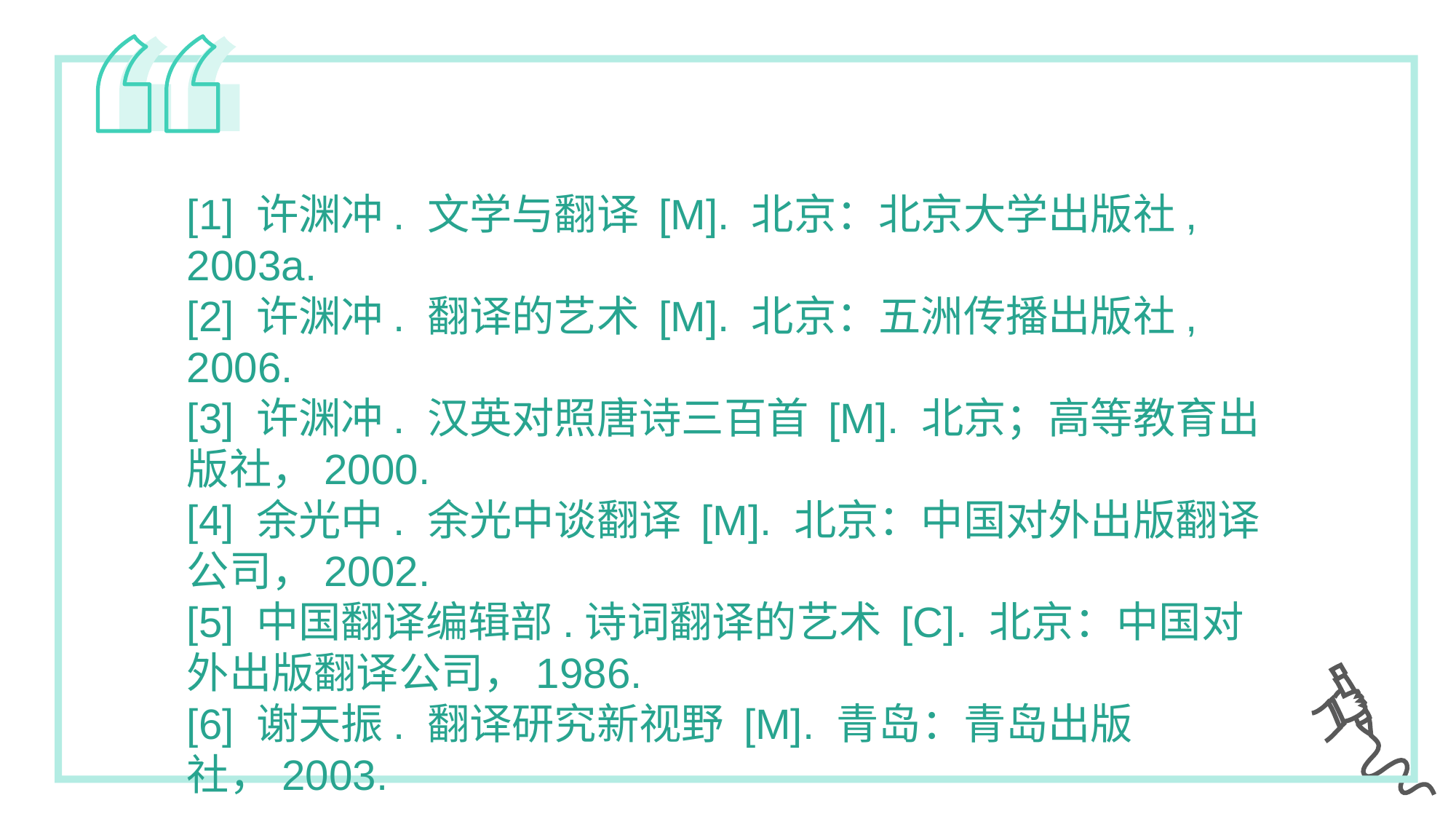

[1] 许渊冲. 文学与翻译 [M]. 北京：北京大学出版社, 2003a.[2] 许渊冲. 翻译的艺术 [M]. 北京：五洲传播出版社, 2006.[3] 许渊冲. 汉英对照唐诗三百首 [M]. 北京；高等教育出版社，2000.[4] 余光中. 余光中谈翻译 [M]. 北京：中国对外出版翻译公司，2002.[5] 中国翻译编辑部.诗词翻译的艺术 [C]. 北京：中国对外出版翻译公司，1986.[6] 谢天振. 翻译研究新视野 [M]. 青岛：青岛出版社，2003.